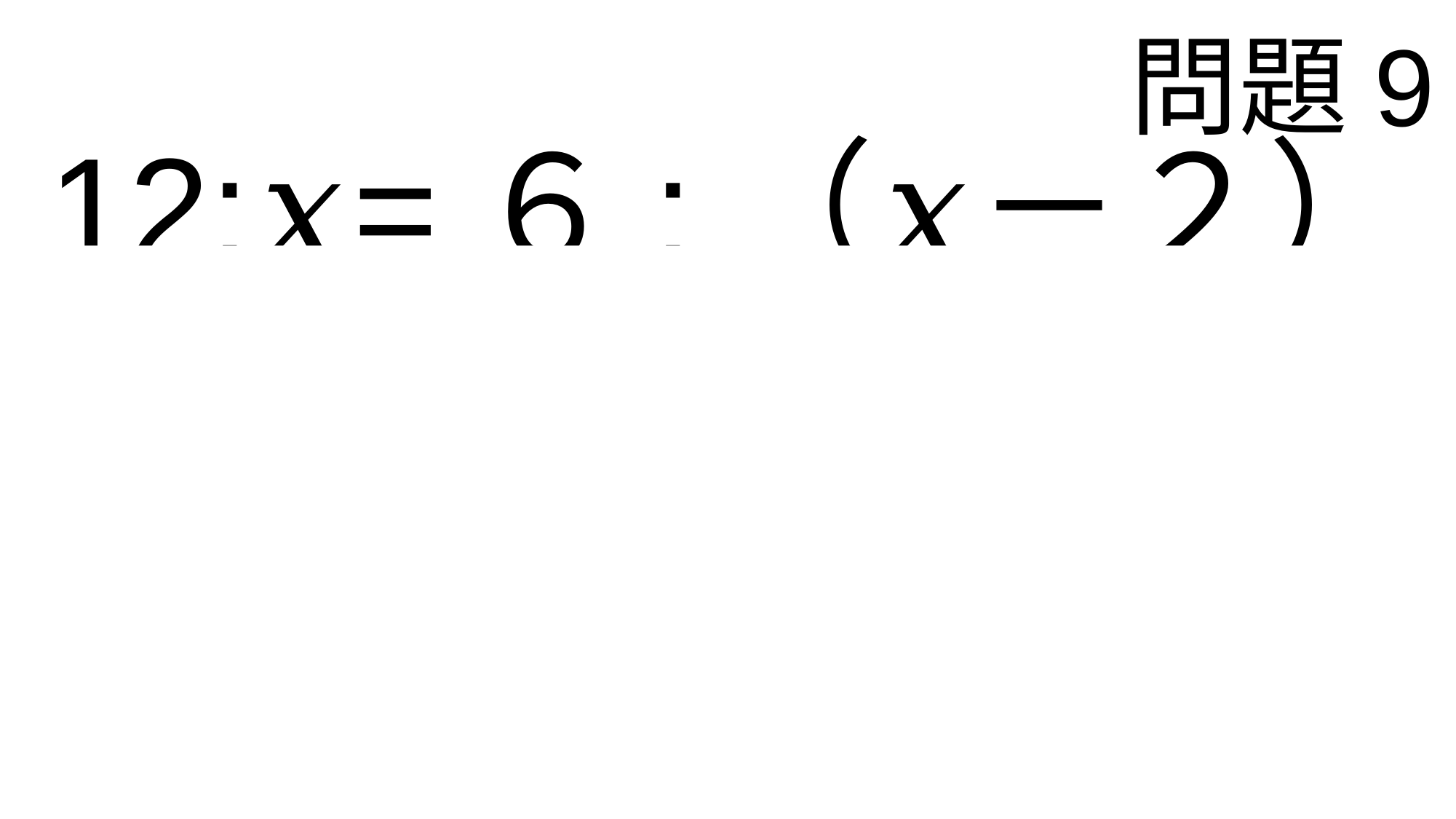

12:𝑥=６:（𝑥－２）

問題9

 　6𝑥    =12(𝑥-2)
    6𝑥   =12𝑥-24
      - 6𝑥  =-24
            𝑥 =  4